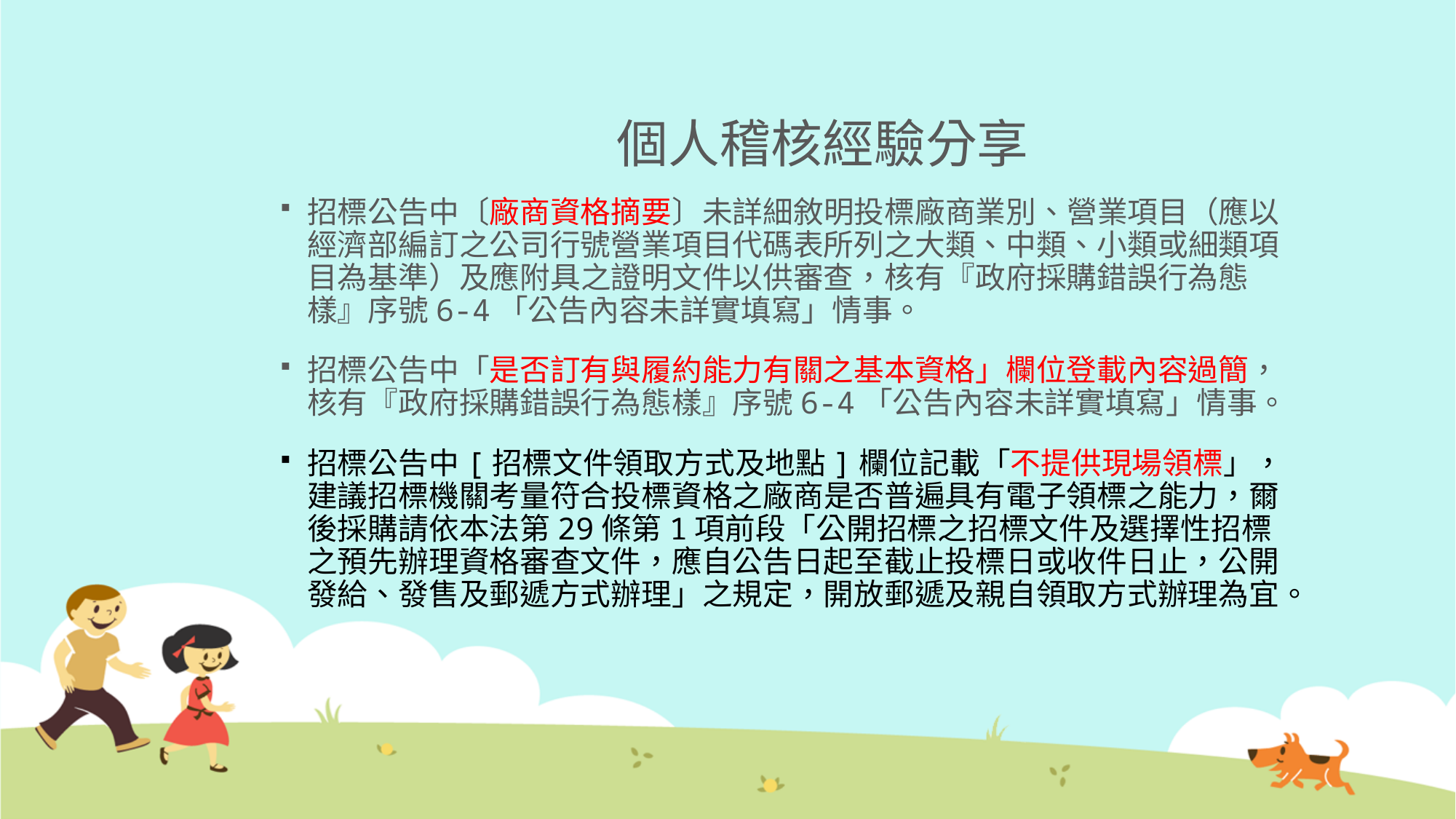

# 個人稽核經驗分享
招標公告中〔廠商資格摘要〕未詳細敘明投標廠商業別、營業項目（應以經濟部編訂之公司行號營業項目代碼表所列之大類、中類、小類或細類項目為基準）及應附具之證明文件以供審查，核有『政府採購錯誤行為態樣』序號6-4「公告內容未詳實填寫」情事。
招標公告中「是否訂有與履約能力有關之基本資格」欄位登載內容過簡，核有『政府採購錯誤行為態樣』序號6-4「公告內容未詳實填寫」情事。
招標公告中[招標文件領取方式及地點]欄位記載「不提供現場領標」，建議招標機關考量符合投標資格之廠商是否普遍具有電子領標之能力，爾後採購請依本法第29條第1項前段「公開招標之招標文件及選擇性招標之預先辦理資格審查文件，應自公告日起至截止投標日或收件日止，公開發給、發售及郵遞方式辦理」之規定，開放郵遞及親自領取方式辦理為宜。